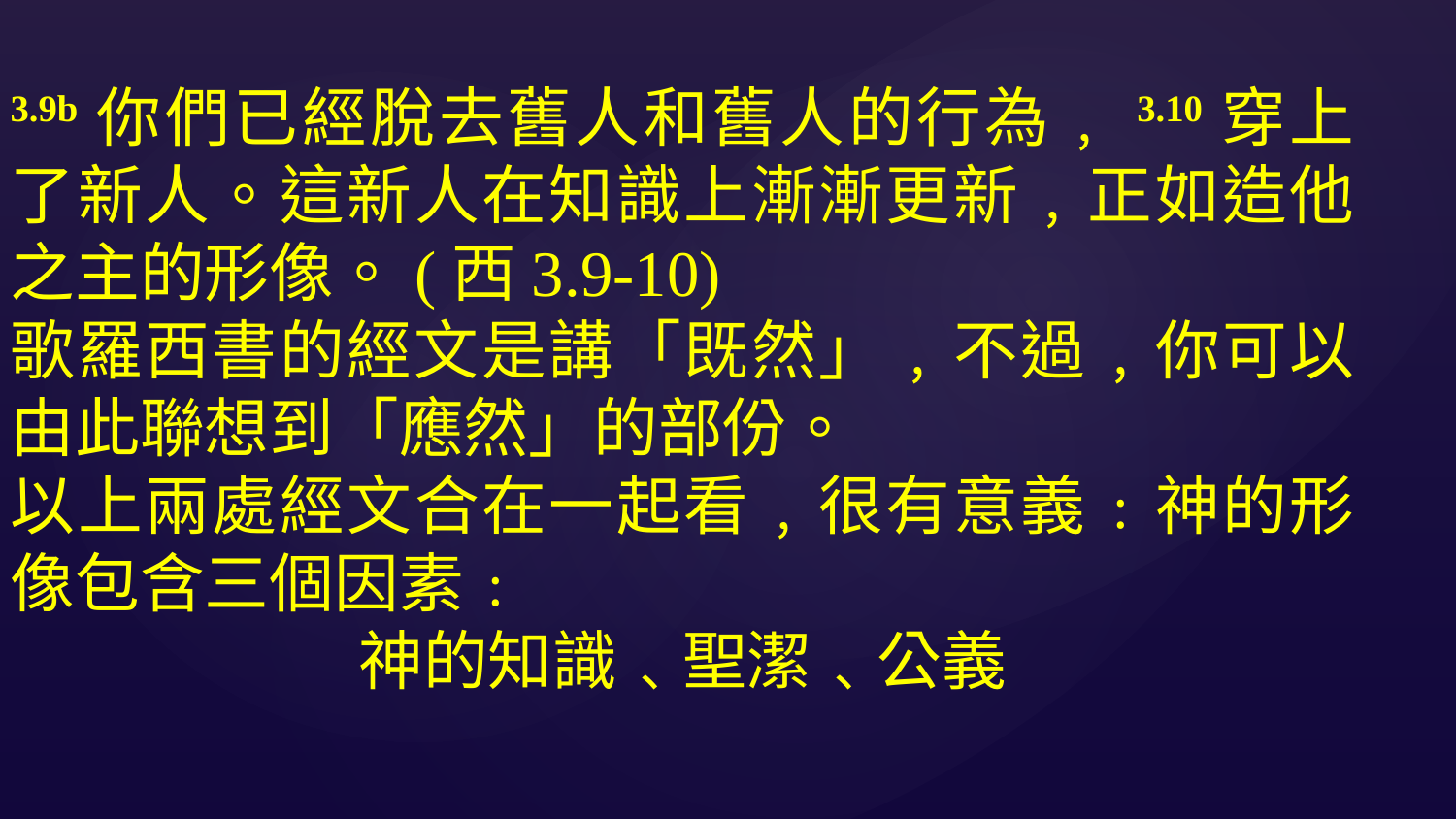

3.9b你們已經脫去舊人和舊人的行為﹐3.10穿上了新人。這新人在知識上漸漸更新﹐正如造他之主的形像。(西3.9-10)
歌羅西書的經文是講「既然」﹐不過﹐你可以由此聯想到「應然」的部份。
以上兩處經文合在一起看﹐很有意義﹕神的形像包含三個因素﹕
神的知識﹑聖潔﹑公義